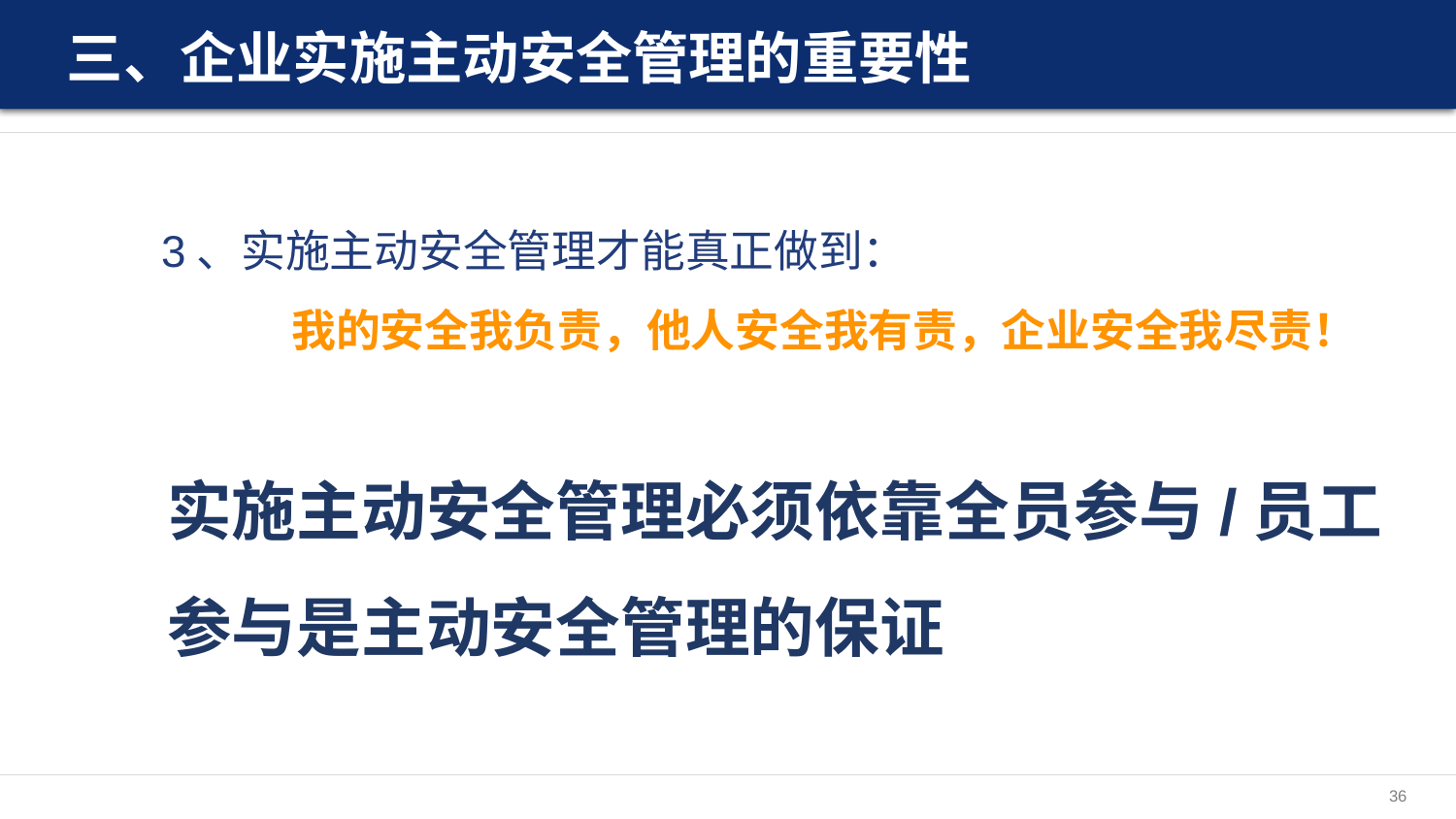

三、企业实施主动安全管理的重要性
3、实施主动安全管理才能真正做到：
            我的安全我负责，他人安全我有责，企业安全我尽责！
实施主动安全管理必须依靠全员参与/员工参与是主动安全管理的保证
36